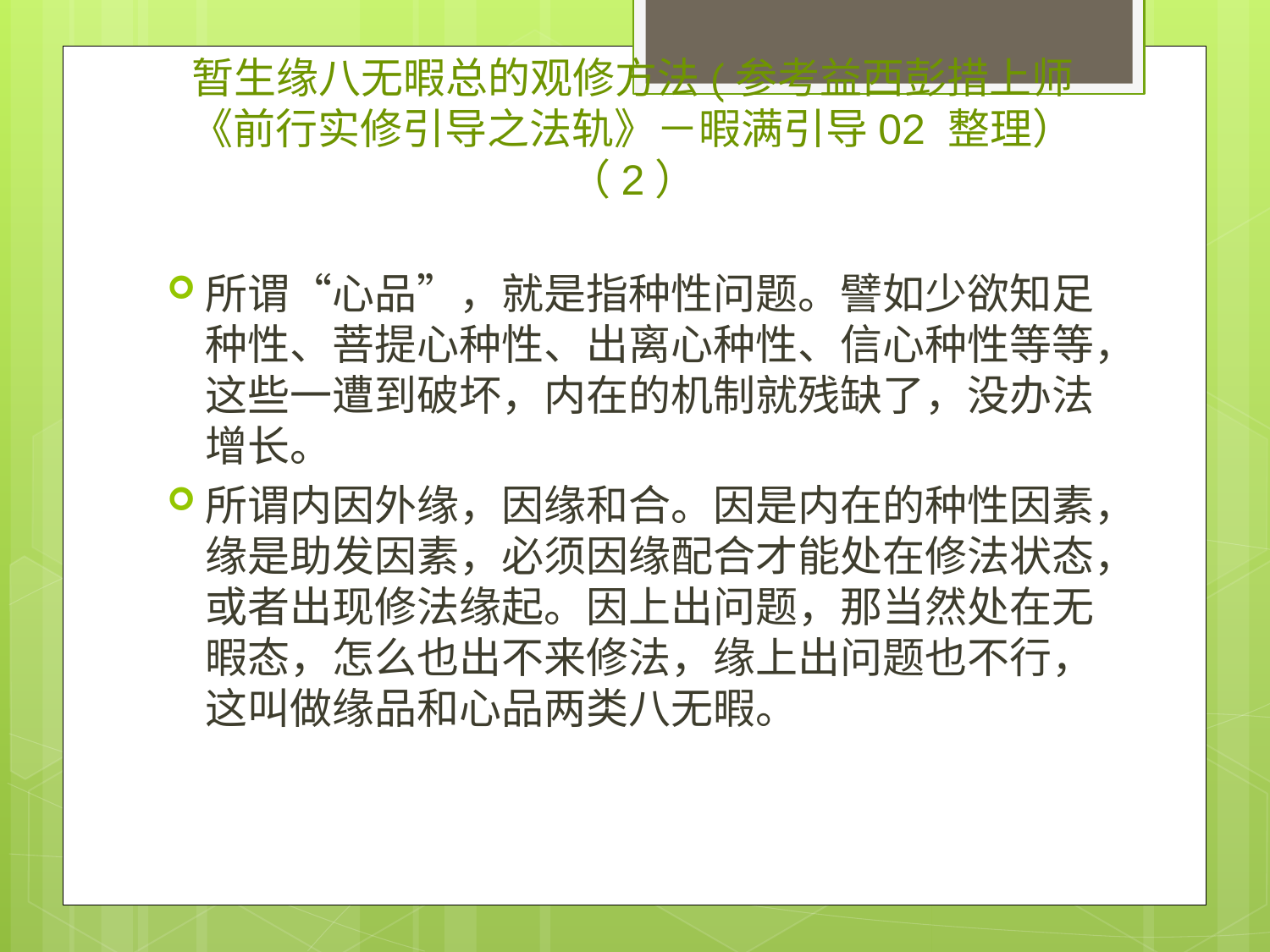

# 暂生缘八无暇总的观修方法(参考益西彭措上师《前行实修引导之法轨》－暇满引导02 整理）（2）
所谓“心品”，就是指种性问题。譬如少欲知足种性、菩提心种性、出离心种性、信心种性等等，这些一遭到破坏，内在的机制就残缺了，没办法增长。
所谓内因外缘，因缘和合。因是内在的种性因素，缘是助发因素，必须因缘配合才能处在修法状态，或者出现修法缘起。因上出问题，那当然处在无暇态，怎么也出不来修法，缘上出问题也不行，这叫做缘品和心品两类八无暇。